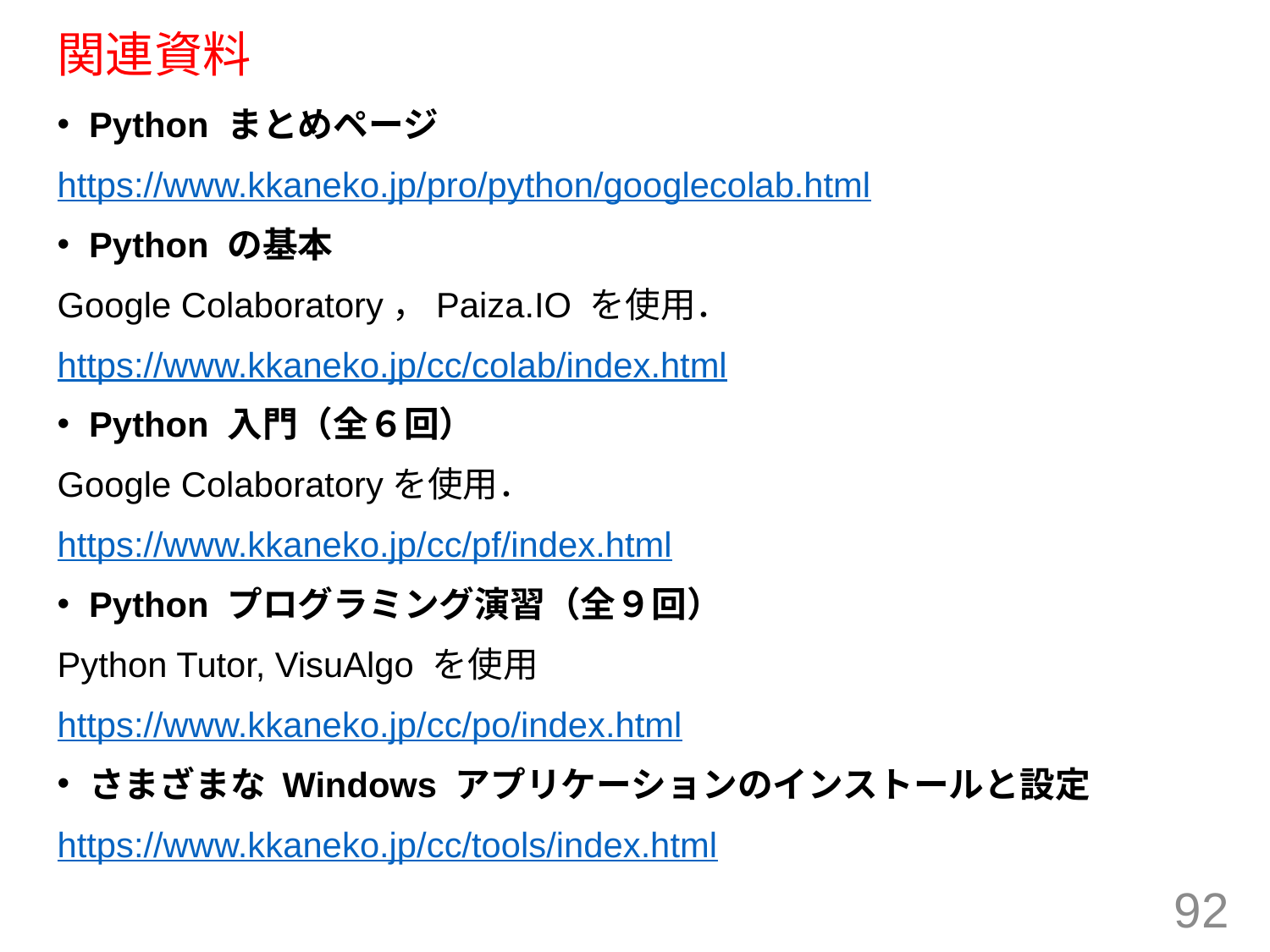

# 関連資料
Python まとめページ
https://www.kkaneko.jp/pro/python/googlecolab.html
Python の基本
Google Colaboratory，Paiza.IO を使用．
https://www.kkaneko.jp/cc/colab/index.html
Python 入門（全６回）
Google Colaboratoryを使用．
https://www.kkaneko.jp/cc/pf/index.html
Python プログラミング演習（全９回）
Python Tutor, VisuAlgo を使用
https://www.kkaneko.jp/cc/po/index.html
さまざまな Windows アプリケーションのインストールと設定
https://www.kkaneko.jp/cc/tools/index.html

92